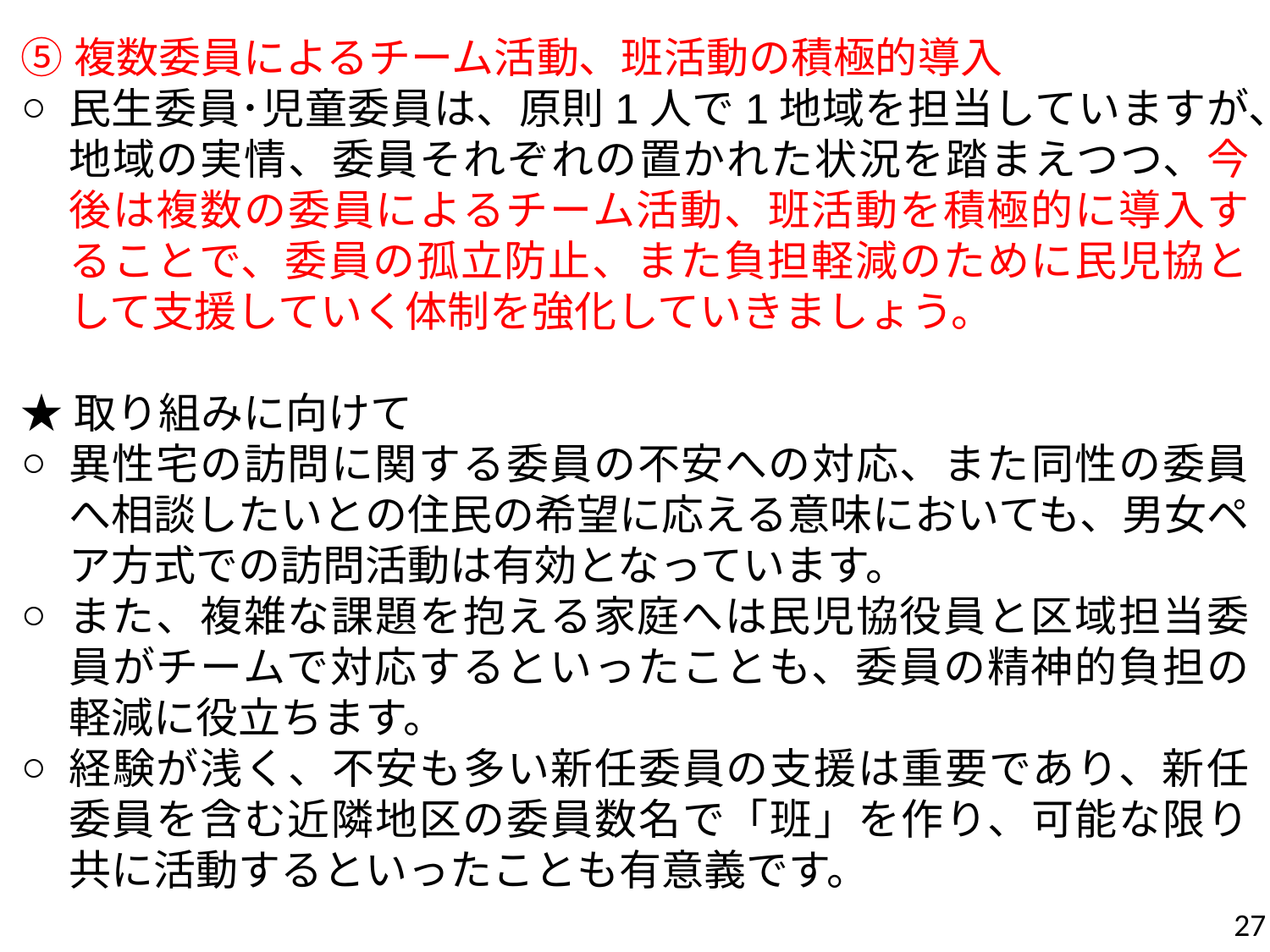

⑤複数委員によるチーム活動、班活動の積極的導入
民生委員･児童委員は、原則1人で1地域を担当していますが、地域の実情、委員それぞれの置かれた状況を踏まえつつ、今後は複数の委員によるチーム活動、班活動を積極的に導入することで、委員の孤立防止、また負担軽減のために民児協として支援していく体制を強化していきましょう。

★取り組みに向けて
異性宅の訪問に関する委員の不安への対応、また同性の委員へ相談したいとの住民の希望に応える意味においても、男女ペア方式での訪問活動は有効となっています。
また、複雑な課題を抱える家庭へは民児協役員と区域担当委員がチームで対応するといったことも、委員の精神的負担の軽減に役立ちます。
経験が浅く、不安も多い新任委員の支援は重要であり、新任委員を含む近隣地区の委員数名で「班」を作り、可能な限り共に活動するといったことも有意義です。
27